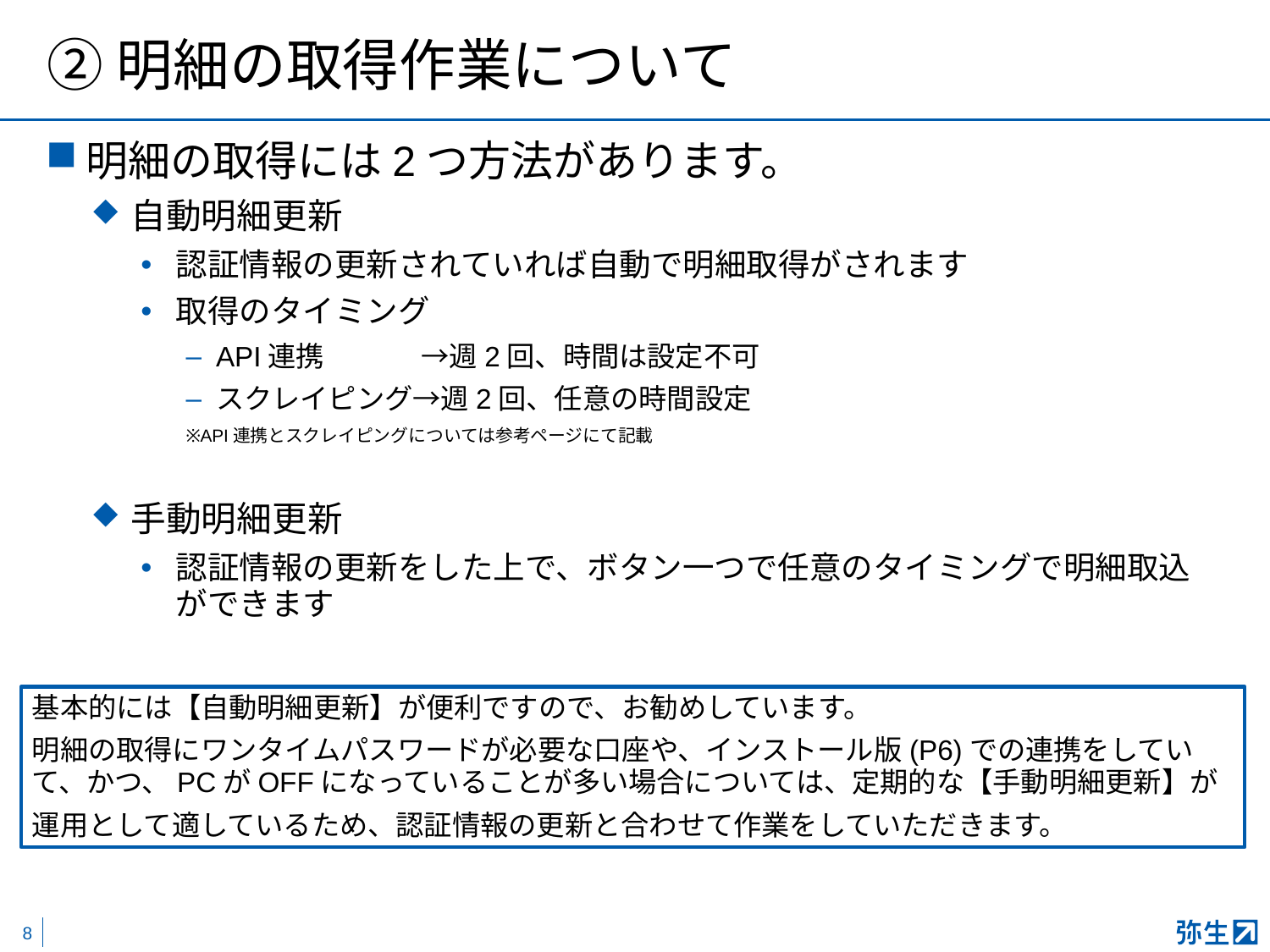

# ②明細の取得作業について
明細の取得には2つ方法があります。
自動明細更新
認証情報の更新されていれば自動で明細取得がされます
取得のタイミング
API連携 　　　 →週2回、時間は設定不可
スクレイピング→週2回、任意の時間設定
※API連携とスクレイピングについては参考ページにて記載

手動明細更新
認証情報の更新をした上で、ボタン一つで任意のタイミングで明細取込ができます

基本的には【自動明細更新】が便利ですので、お勧めしています。
明細の取得にワンタイムパスワードが必要な口座や、インストール版(P6)での連携をしていて、かつ、PCがOFFになっていることが多い場合については、定期的な【手動明細更新】が
運用として適しているため、認証情報の更新と合わせて作業をしていただきます。
8